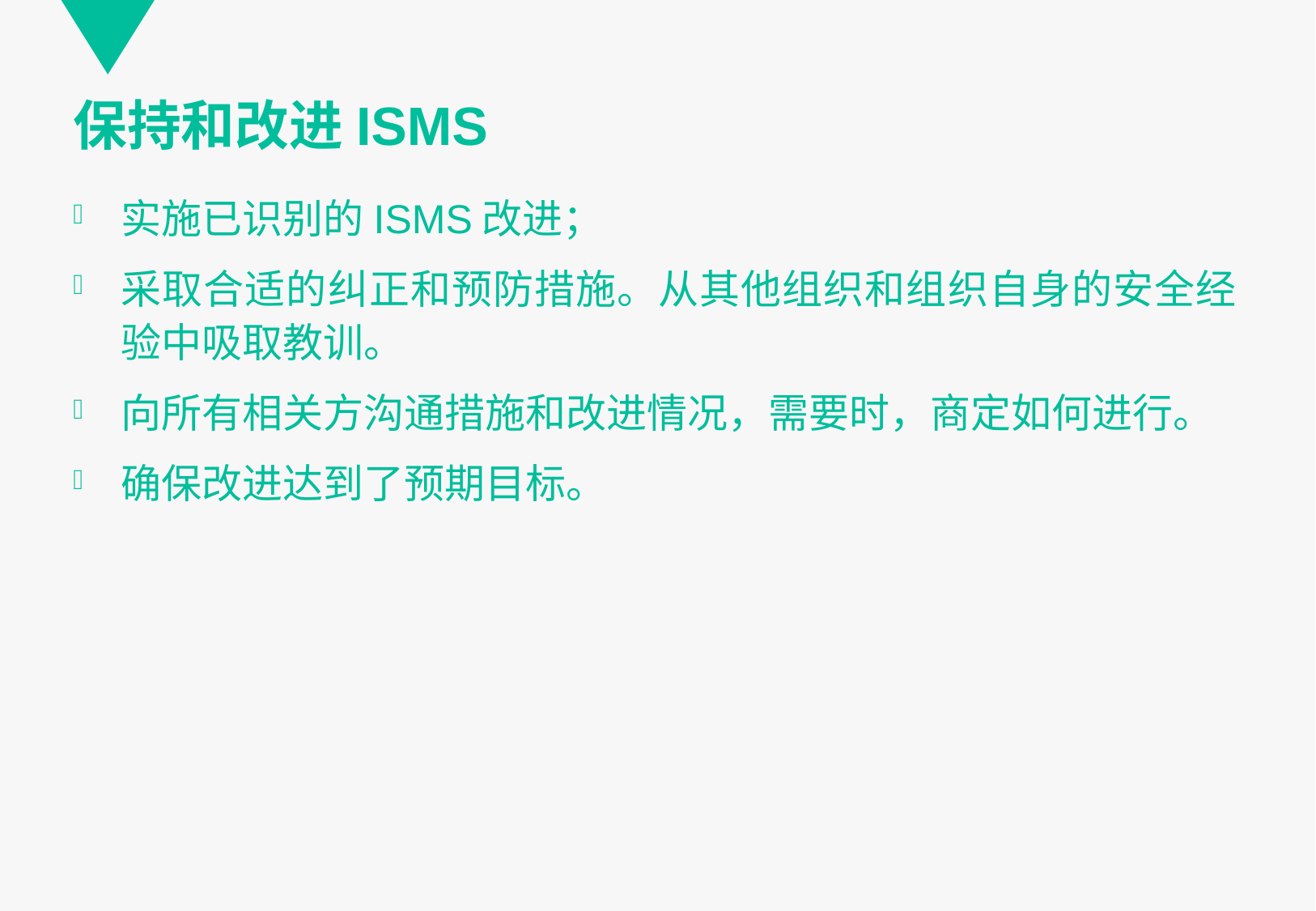

# 保持和改进ISMS
实施已识别的ISMS改进；
采取合适的纠正和预防措施。从其他组织和组织自身的安全经验中吸取教训。
向所有相关方沟通措施和改进情况，需要时，商定如何进行。
确保改进达到了预期目标。